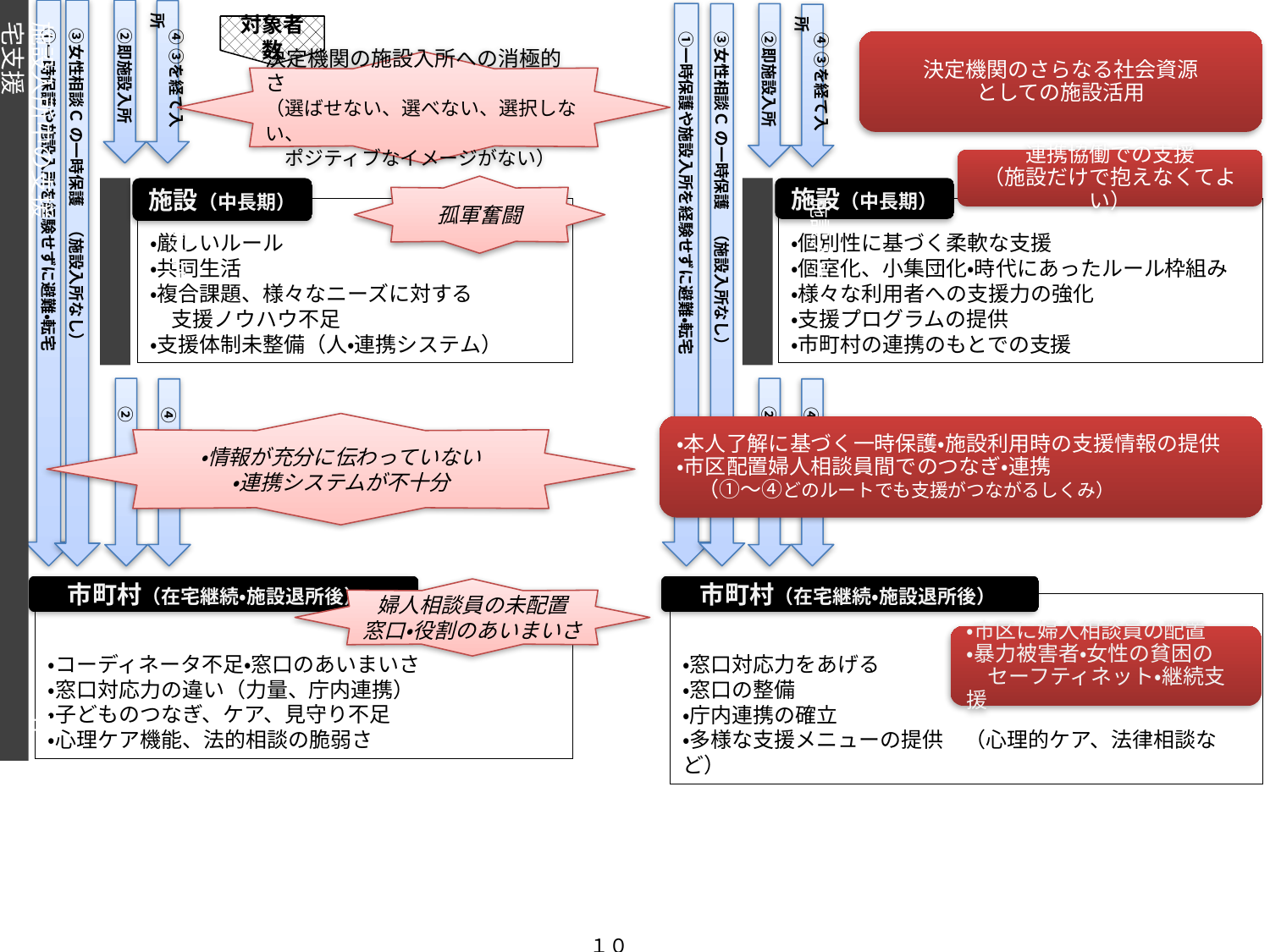

②即施設入所
対象者数
施設入所中の支援　　　　　　　　　　　　　　　　　　　　在宅支援
　①一時保護や施設入所を経験せずに避難・転宅
　③女性相談Ｃ の一時保護　（施設入所なし）
　④ ③を経て入所
　①一時保護や施設入所を経験せずに避難・転宅
　②即施設入所
　③女性相談Ｃ の一時保護　（施設入所なし）
　④ ③を経て入所
決定機関のさらなる社会資源
としての施設活用
決定機関の施設入所への消極的さ
（選ばせない、選べない、選択しない、
　ポジティブなイメージがない）
連携協働での支援
（施設だけで抱えなくてよい）
孤軍奮闘
施設（中長期）
施設（中長期）
施設入所
施設入所

・個別性に基づく柔軟な支援
・個室化、小集団化・時代にあったルール枠組み
・様々な利用者への支援力の強化
・支援プログラムの提供
・市町村の連携のもとでの支援

・厳しいルール
・共同生活
・複合課題、様々なニーズに対する
　支援ノウハウ不足
・支援体制未整備（人・連携システム）
　②
　②
　④
　④
・情報が充分に伝わっていない
・連携システムが不十分
・本人了解に基づく一時保護・施設利用時の支援情報の提供
・市区配置婦人相談員間でのつなぎ・連携
　（①～④どのルートでも支援がつながるしくみ）
　市町村（在宅継続・施設退所後）
　市町村（在宅継続・施設退所後）
婦人相談員の未配置
窓口・役割のあいまいさ

・窓口対応力をあげる
・窓口の整備
・庁内連携の確立
・多様な支援メニューの提供　（心理的ケア、法律相談など）

・コーディネータ不足・窓口のあいまいさ
・窓口対応力の違い（力量、庁内連携）
・子どものつなぎ、ケア、見守り不足
・心理ケア機能、法的相談の脆弱さ
・市区に婦人相談員の配置
・暴力被害者・女性の貧困の
　セーフティネット・継続支援
１０６